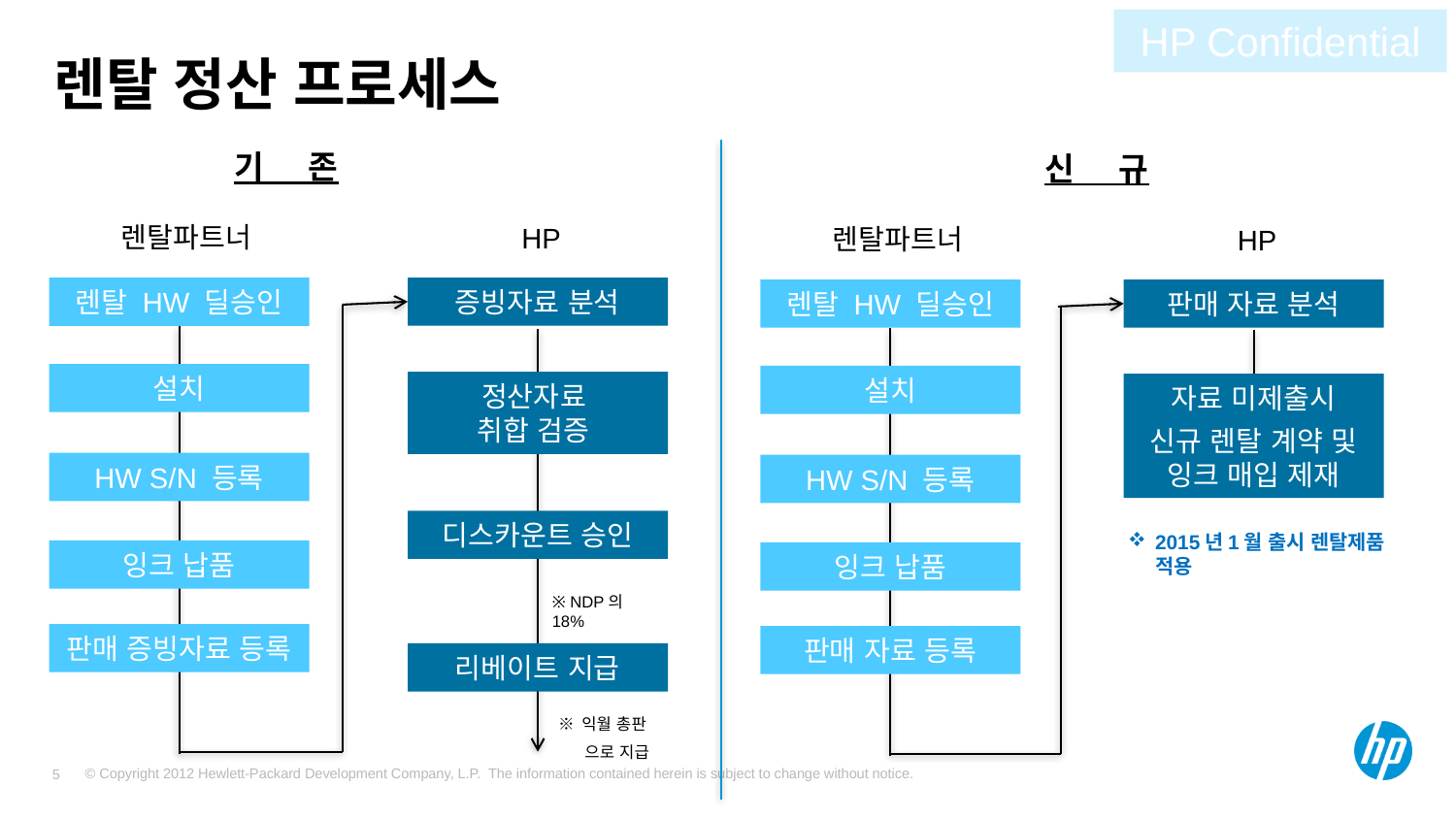

HP Confidential
# 렌탈 정산 프로세스
기     존
신     규
렌탈파트너
HP
렌탈파트너
HP
증빙자료 분석
렌탈 HW 딜승인
판매 자료 분석
렌탈 HW 딜승인
설치
설치
정산자료
취합 검증
자료 미제출시
신규 렌탈 계약 및 잉크 매입 제재
HW S/N 등록
HW S/N 등록
디스카운트 승인
2015년1월 출시 렌탈제품 적용
잉크 납품
잉크 납품
※ NDP의 18%
판매 증빙자료 등록
판매 자료 등록
리베이트 지급
※ 익월 총판
     으로 지급